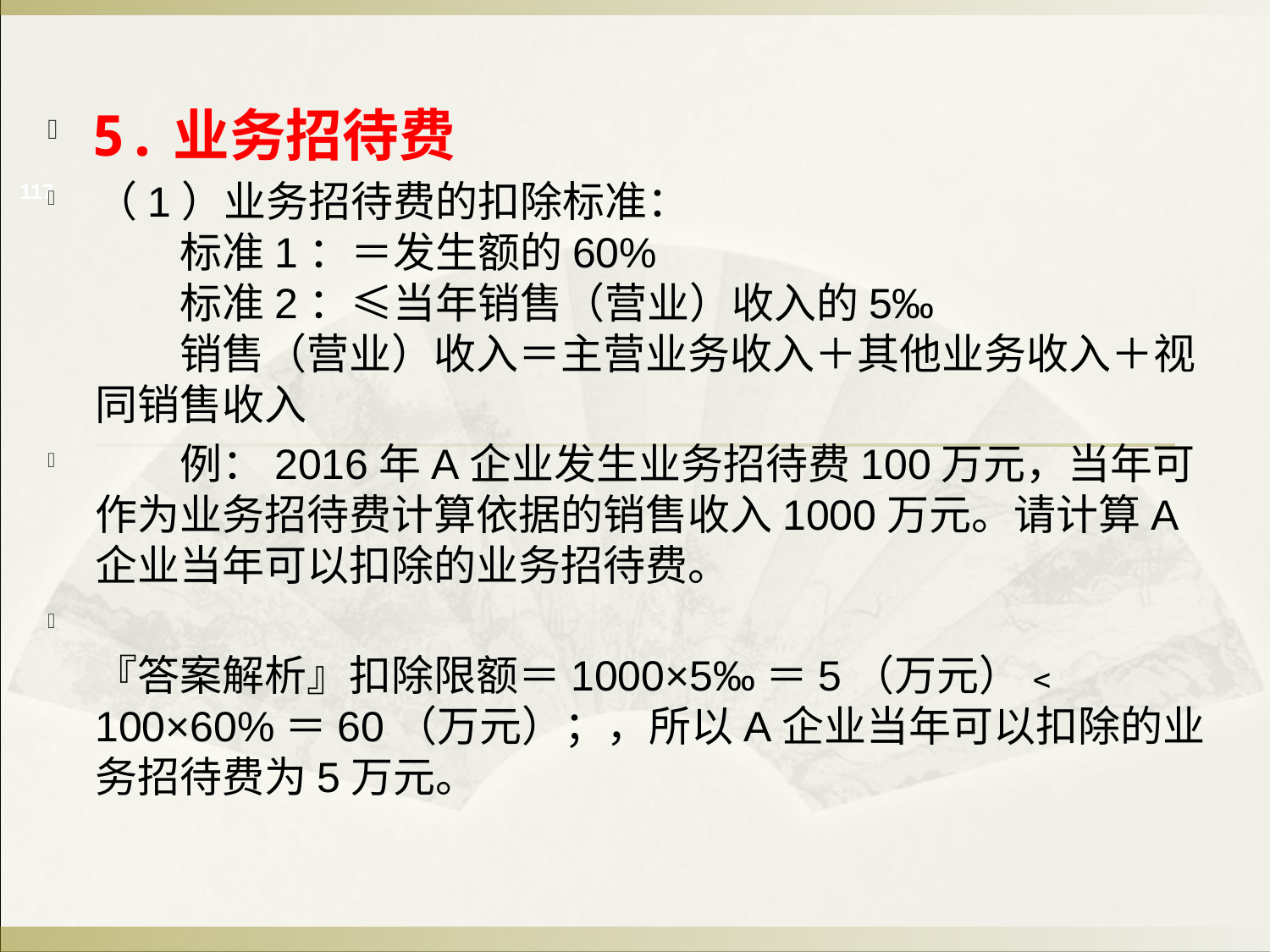

5.业务招待费
（1）业务招待费的扣除标准：
　　标准1：＝发生额的60%
　　标准2：≤当年销售（营业）收入的5‰
　　销售（营业）收入＝主营业务收入＋其他业务收入＋视同销售收入
　　例：2016年A企业发生业务招待费100万元，当年可作为业务招待费计算依据的销售收入1000万元。请计算A企业当年可以扣除的业务招待费。
  
『答案解析』扣除限额＝1000×5‰＝5（万元）﹤100×60%＝60（万元）；，所以A企业当年可以扣除的业务招待费为5万元。

117